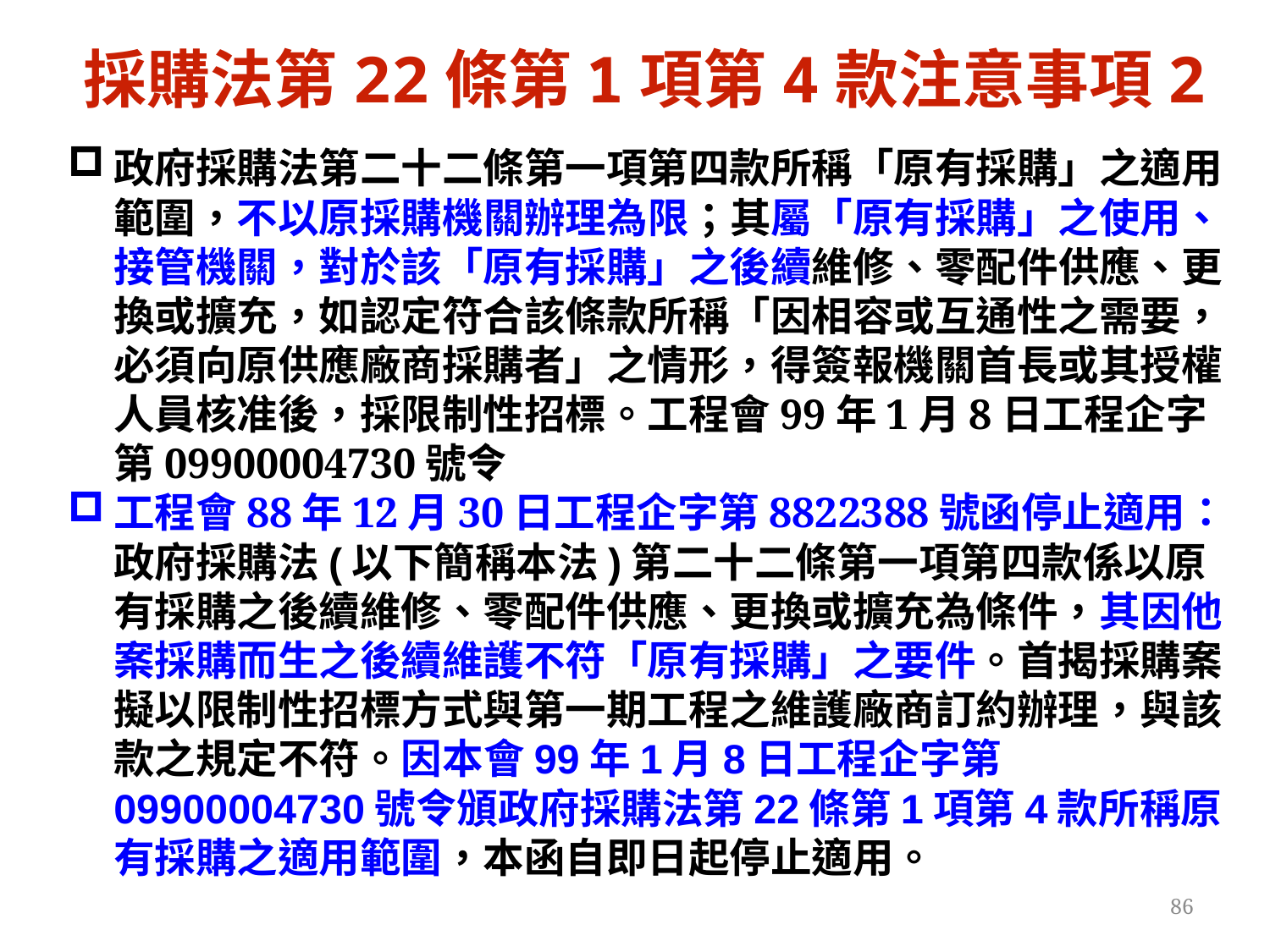

採購法第22條第1項第4款注意事項2
政府採購法第二十二條第一項第四款所稱「原有採購」之適用範圍，不以原採購機關辦理為限；其屬「原有採購」之使用、接管機關，對於該「原有採購」之後續維修、零配件供應、更換或擴充，如認定符合該條款所稱「因相容或互通性之需要，必須向原供應廠商採購者」之情形，得簽報機關首長或其授權人員核准後，採限制性招標。工程會99年1月8日工程企字第09900004730號令
工程會88年12月30日工程企字第8822388號函停止適用：
政府採購法(以下簡稱本法)第二十二條第一項第四款係以原有採購之後續維修、零配件供應、更換或擴充為條件，其因他案採購而生之後續維護不符「原有採購」之要件。首揭採購案擬以限制性招標方式與第一期工程之維護廠商訂約辦理，與該款之規定不符。因本會99年1月8日工程企字第09900004730號令頒政府採購法第22條第1項第4款所稱原有採購之適用範圍，本函自即日起停止適用。
86